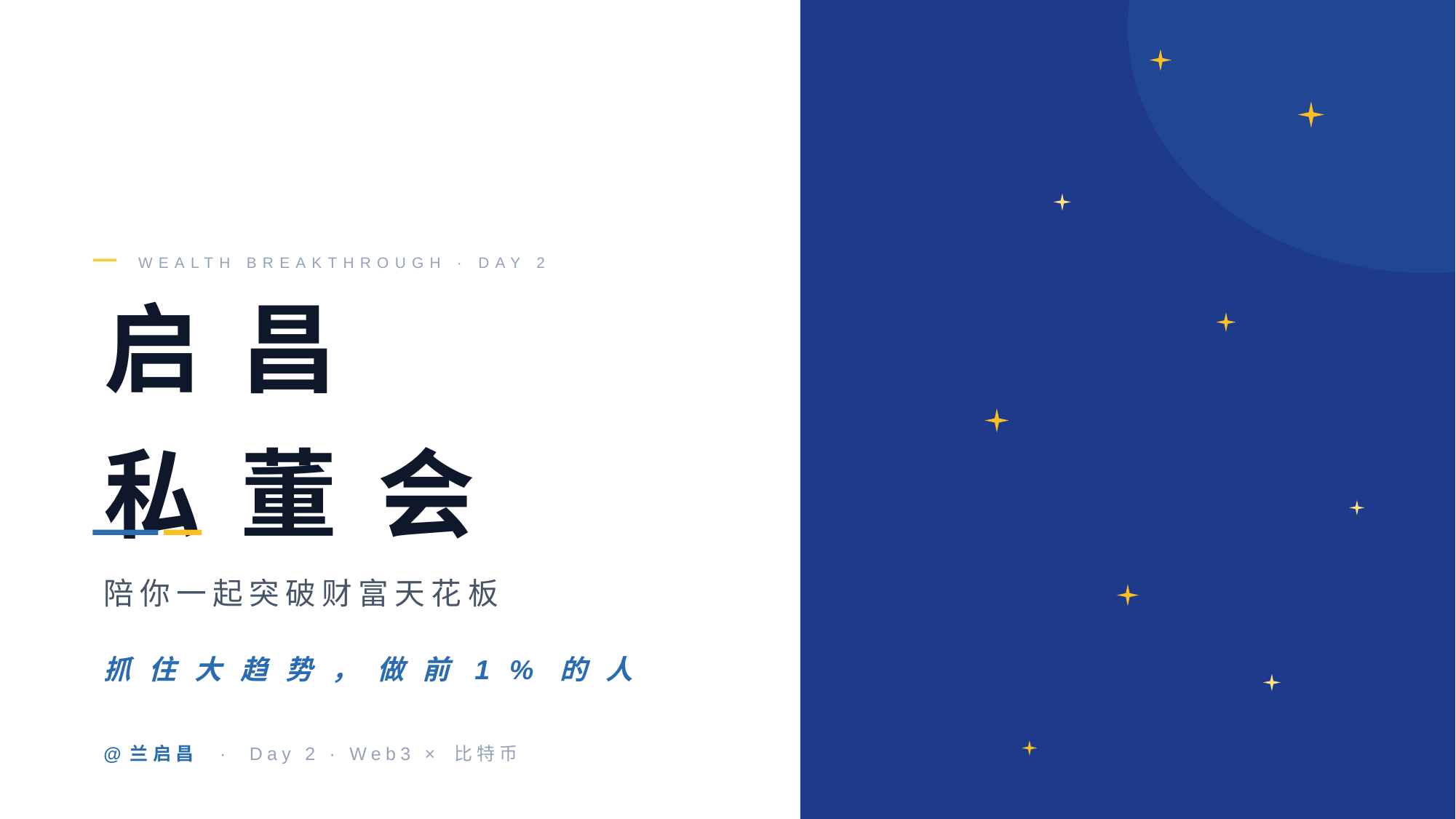

WEALTH BREAKTHROUGH · DAY 2

启 昌
私 董 会

陪你一起突破财富天花板

抓 住 大 趋 势 ， 做 前 1 % 的 人

@兰启昌  ·  Day 2 · Web3 × 比特币